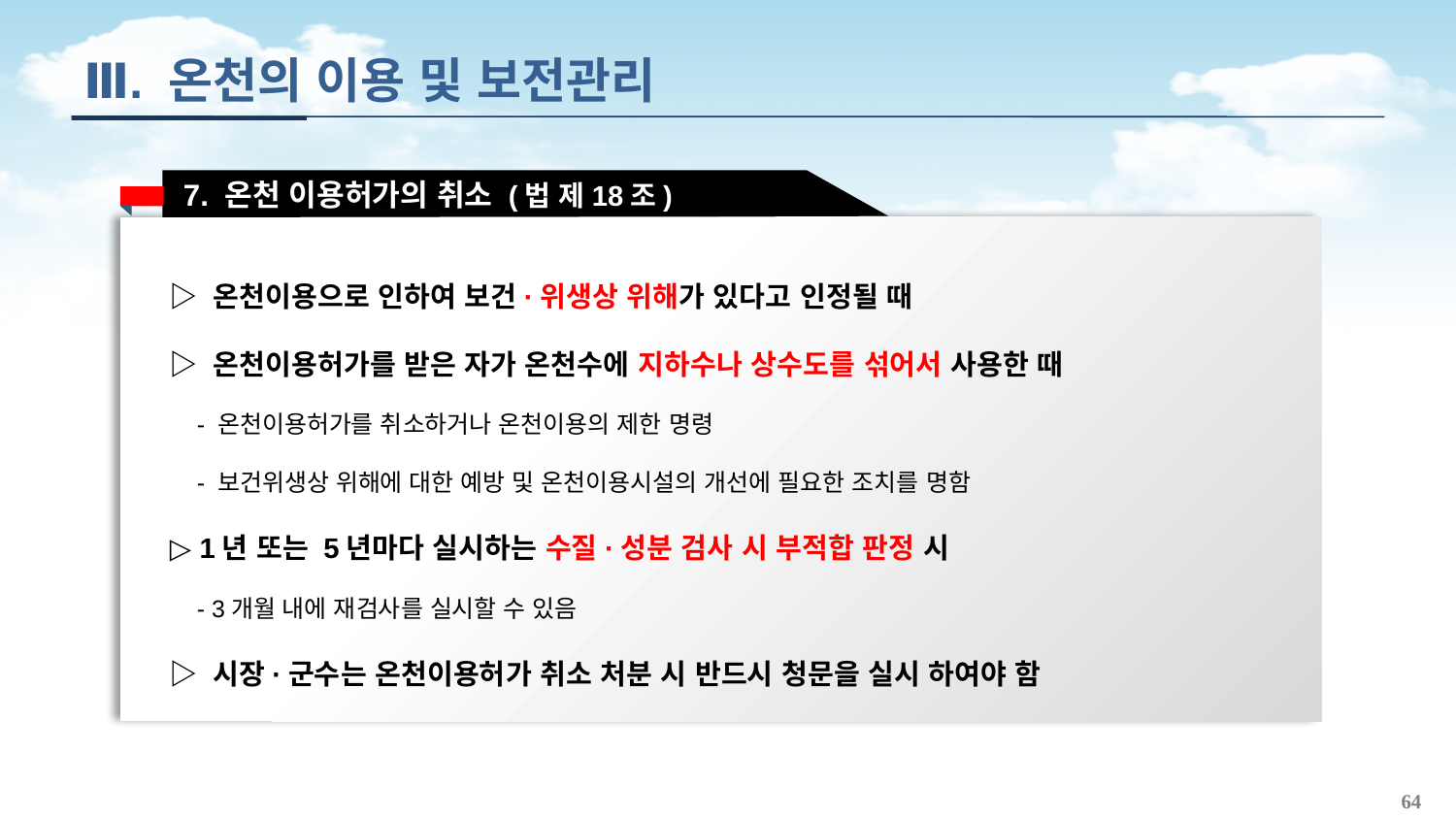

Ⅲ. 온천의 이용 및 보전관리
7. 온천 이용허가의 취소 (법 제18조)

▷ 온천이용으로 인하여 보건·위생상 위해가 있다고 인정될 때
▷ 온천이용허가를 받은 자가 온천수에 지하수나 상수도를 섞어서 사용한 때
    - 온천이용허가를 취소하거나 온천이용의 제한 명령
    - 보건위생상 위해에 대한 예방 및 온천이용시설의 개선에 필요한 조치를 명함
▷ 1년 또는 5년마다 실시하는 수질·성분 검사 시 부적합 판정 시
    - 3개월 내에 재검사를 실시할 수 있음
▷ 시장·군수는 온천이용허가 취소 처분 시 반드시 청문을 실시 하여야 함
64